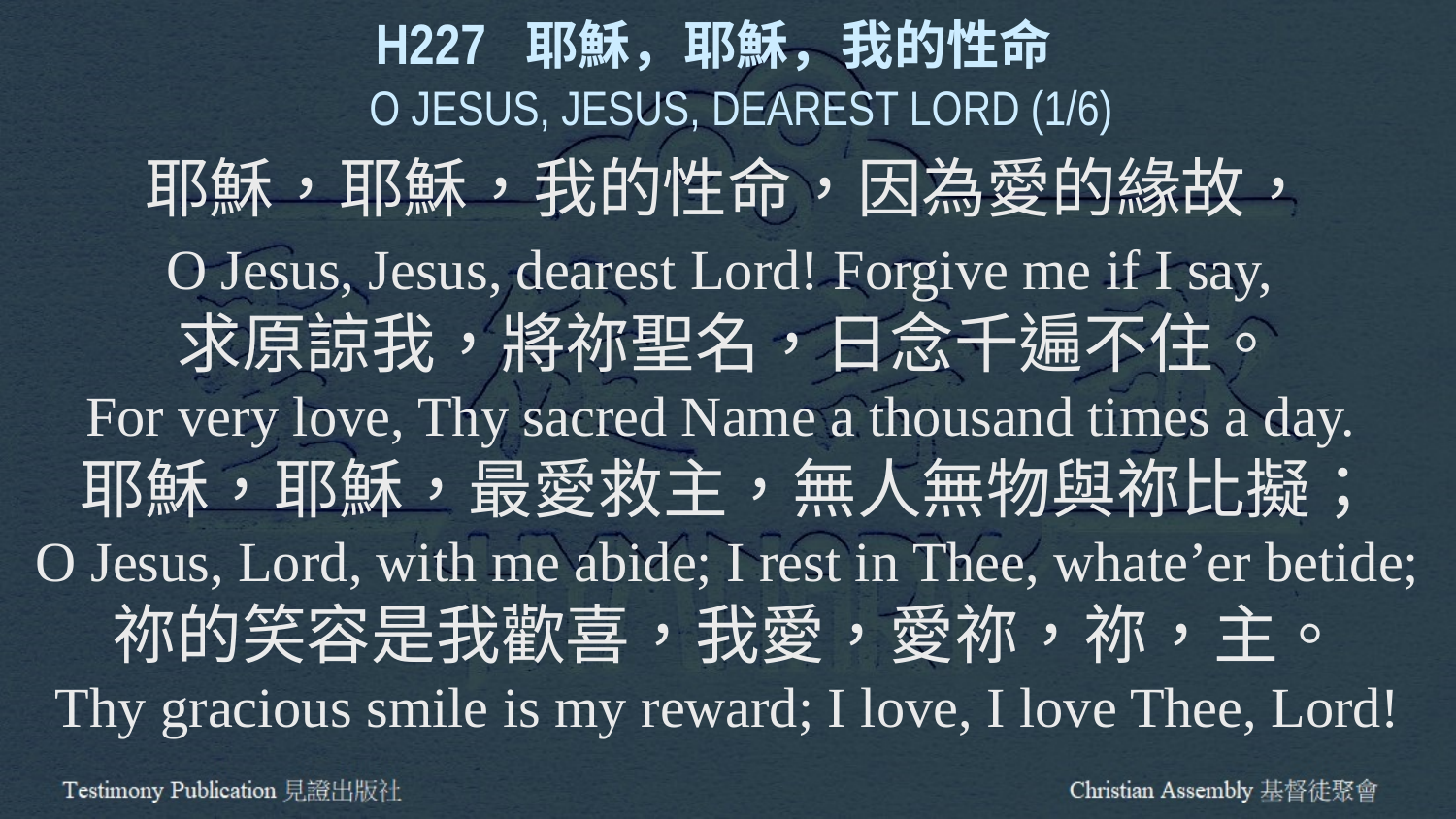

H227  耶穌，耶穌，我的性命
 O JESUS, JESUS, DEAREST LORD (1/6)
耶穌，耶穌，我的性命，因為愛的緣故，
O Jesus, Jesus, dearest Lord! Forgive me if I say,
求原諒我，將祢聖名，日念千遍不住。
For very love, Thy sacred Name a thousand times a day.
耶穌，耶穌，最愛救主，無人無物與祢比擬；
O Jesus, Lord, with me abide; I rest in Thee, whate’er betide;
祢的笑容是我歡喜，我愛，愛祢，祢，主。
Thy gracious smile is my reward; I love, I love Thee, Lord!